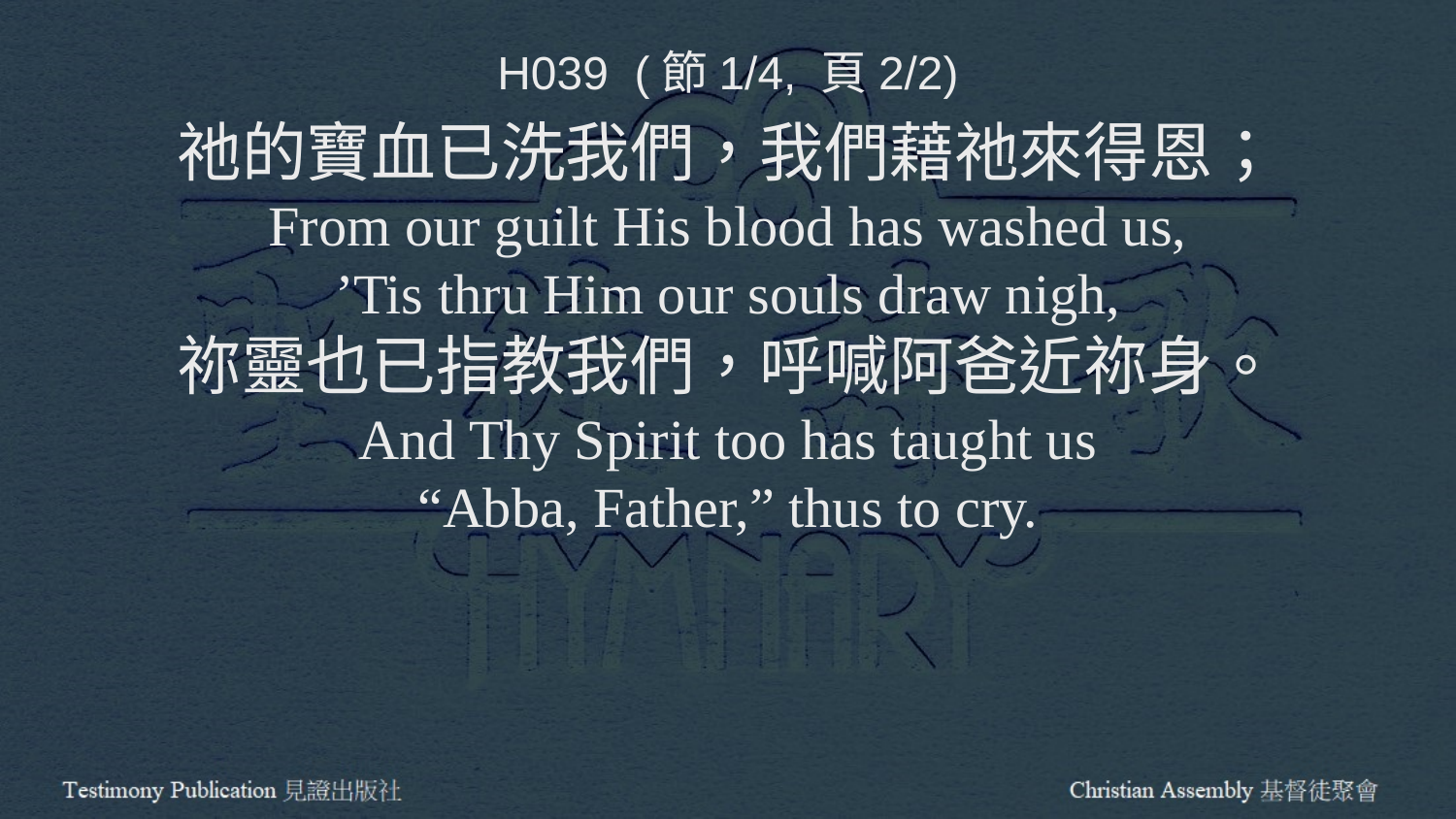

H039  (節1/4, 頁2/2)
祂的寶血已洗我們，我們藉祂來得恩；
From our guilt His blood has washed us,
’Tis thru Him our souls draw nigh,
祢靈也已指教我們，呼喊阿爸近祢身。
And Thy Spirit too has taught us
“Abba, Father,” thus to cry.